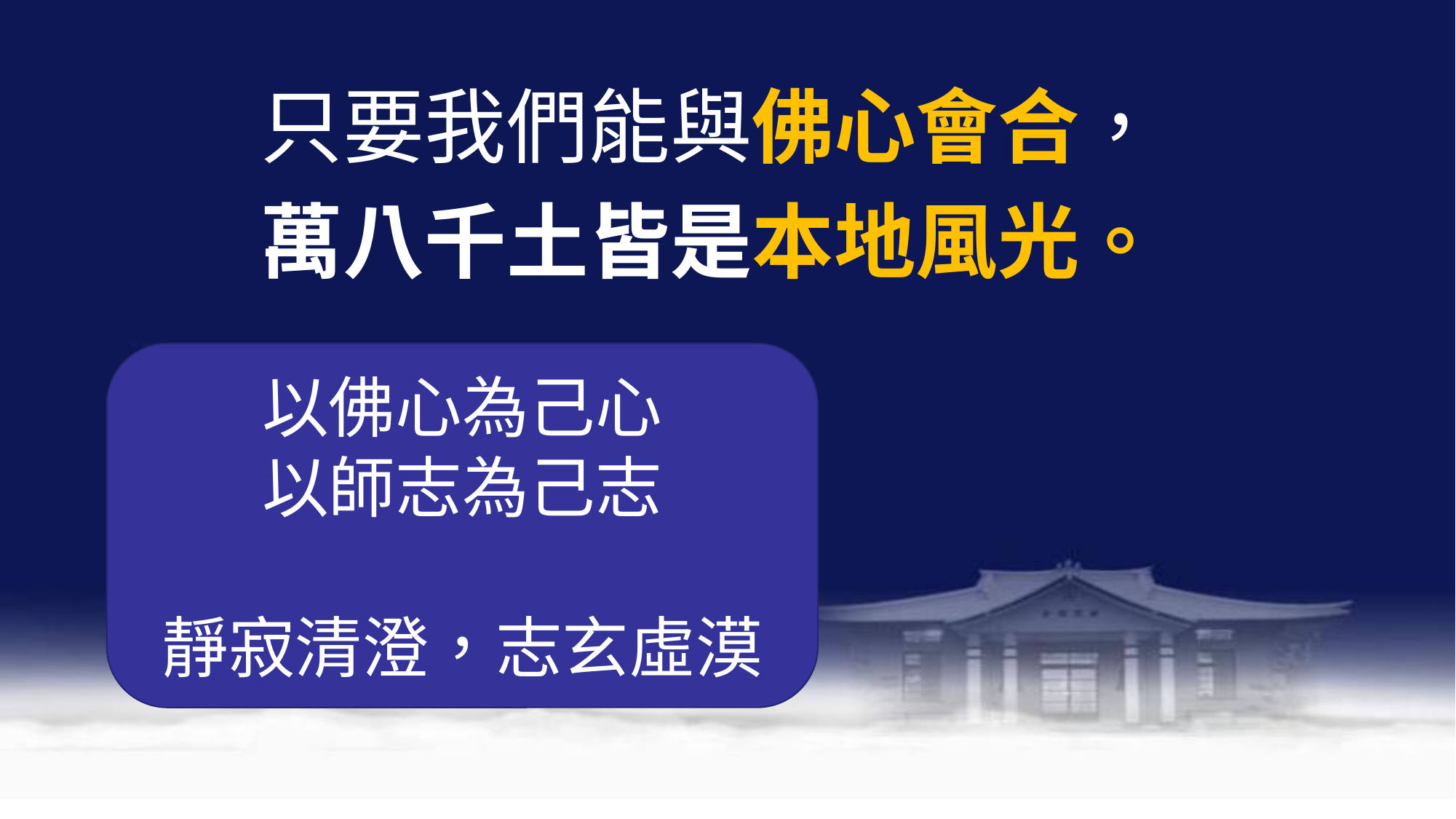

只要我們能與佛心會合，
萬八千土皆是本地風光。

以佛心為己心
以師志為己志

靜寂清澄，志玄虛漠